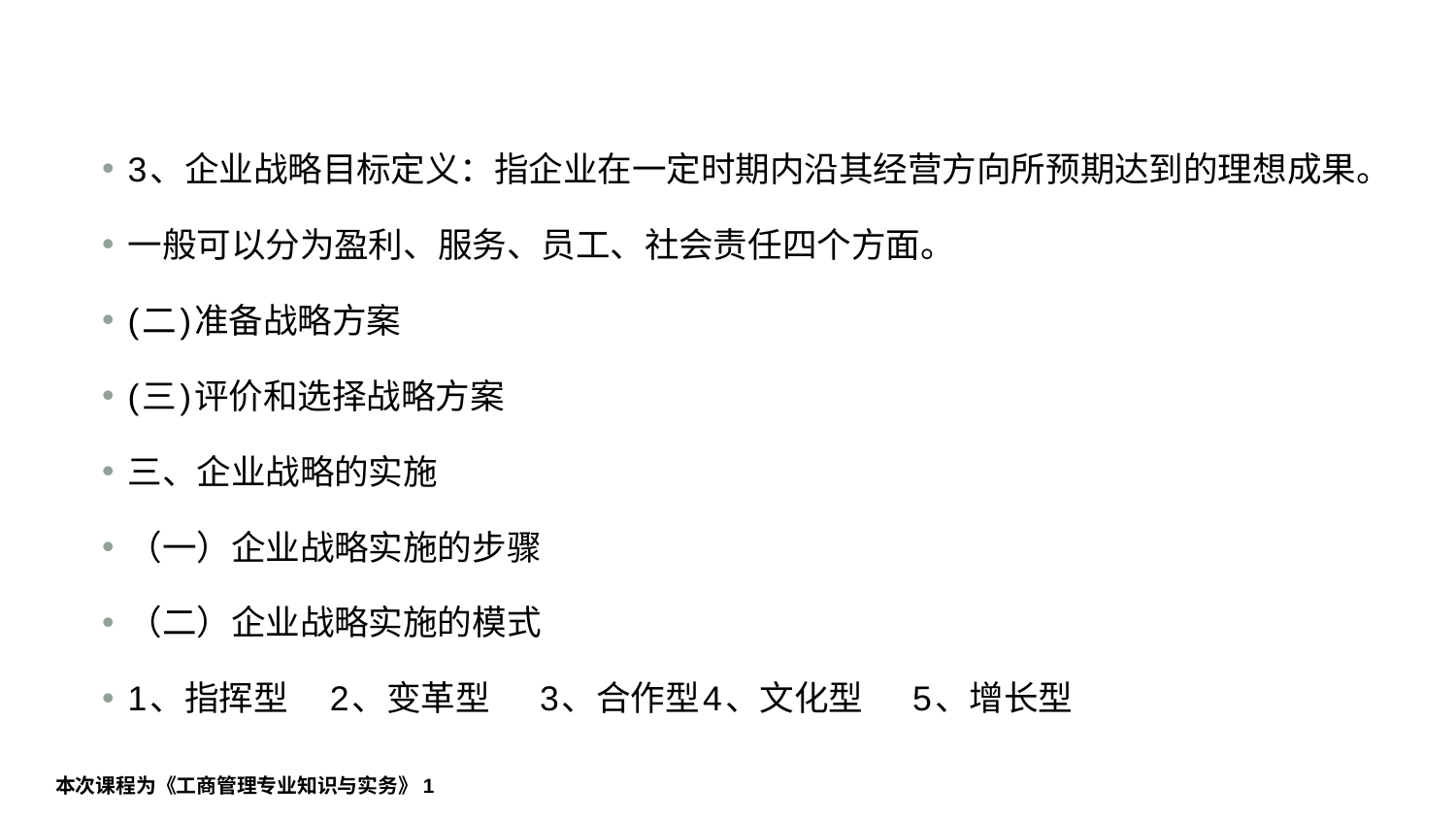

#
3、企业战略目标定义：指企业在一定时期内沿其经营方向所预期达到的理想成果。
一般可以分为盈利、服务、员工、社会责任四个方面。
(二)准备战略方案
(三)评价和选择战略方案
三、企业战略的实施
（一）企业战略实施的步骤
（二）企业战略实施的模式
1、指挥型     2、变革型      3、合作型4、文化型      5、增长型